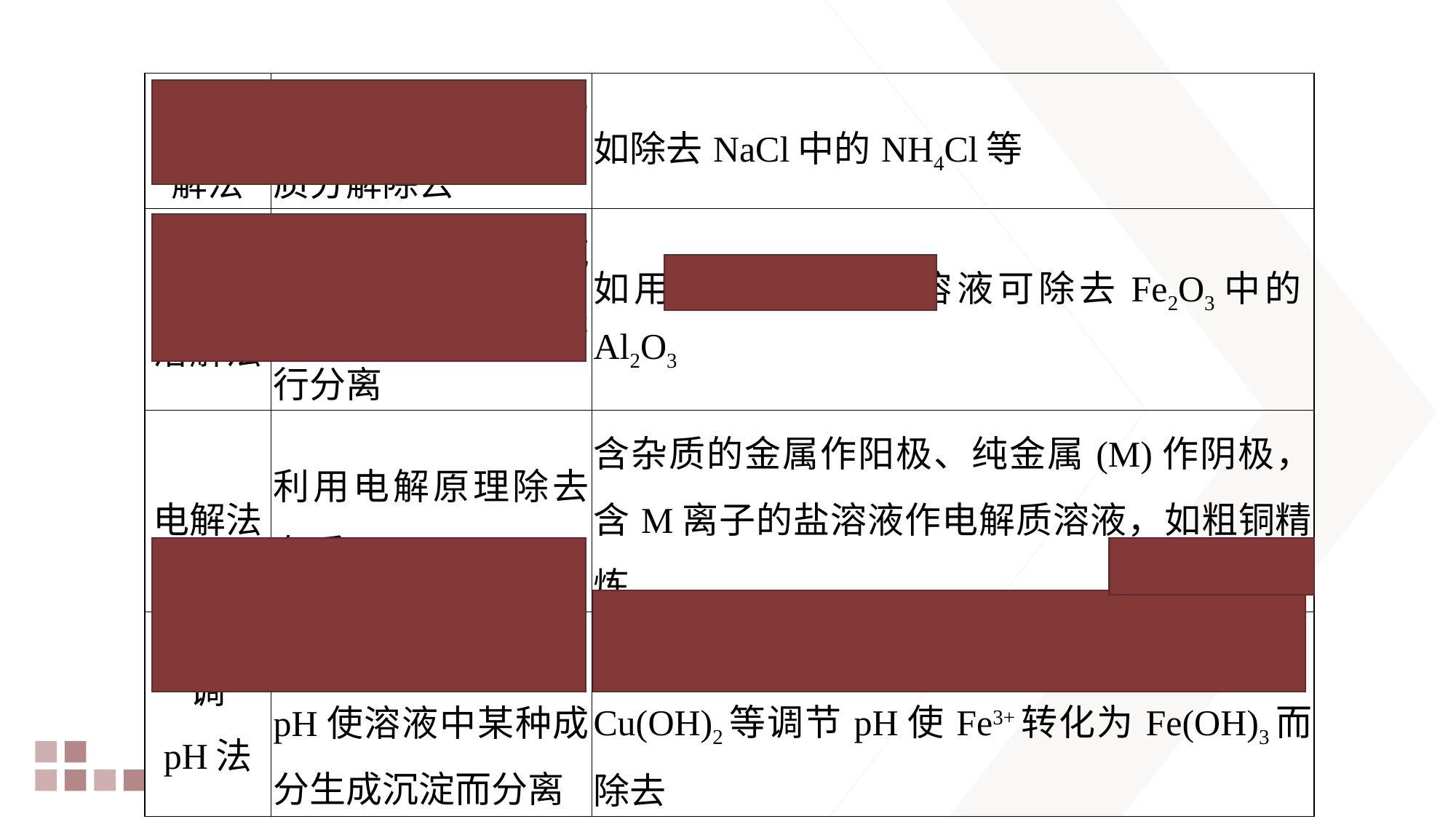

| 热分 解法 | 加热使不稳定的物质分解除去 | 如除去NaCl中的NH4Cl等 |
| --- | --- | --- |
| 酸碱 溶解法 | 利用物质与酸或碱溶液反应的差异进行分离 | 如用过量的NaOH溶液可除去Fe2O3中的Al2O3 |
| 电解法 | 利用电解原理除去杂质 | 含杂质的金属作阳极、纯金属(M)作阴极，含M离子的盐溶液作电解质溶液，如粗铜精炼 |
| 调 pH法 | 加入试剂调节溶液pH使溶液中某种成分生成沉淀而分离 | 如向含有Cu2+和Fe3+的溶液中加入CuO或Cu(OH)2等调节pH使Fe3+转化为Fe(OH)3而除去 |